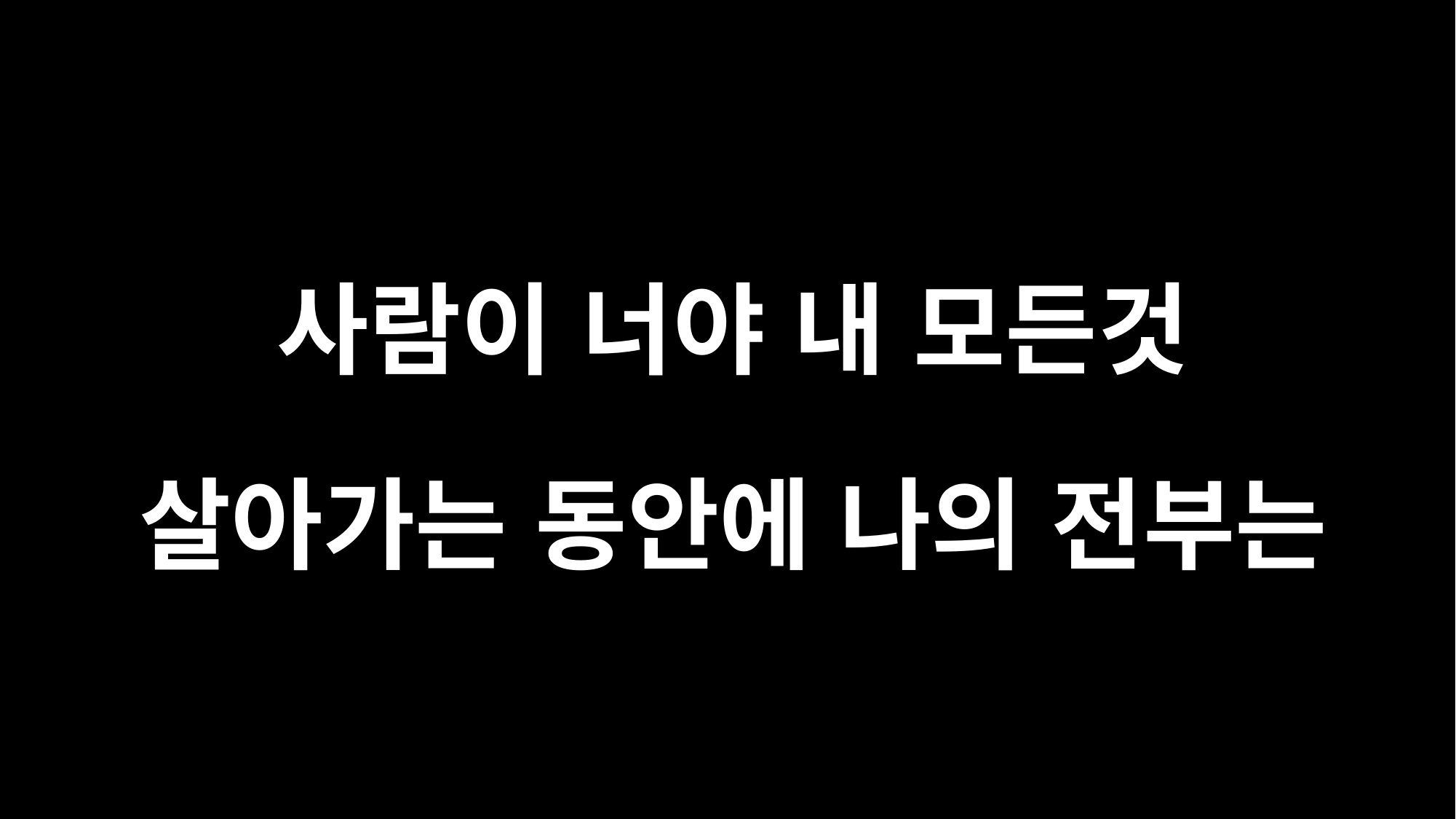

사람이 너야 내 모든것
살아가는 동안에 나의 전부는